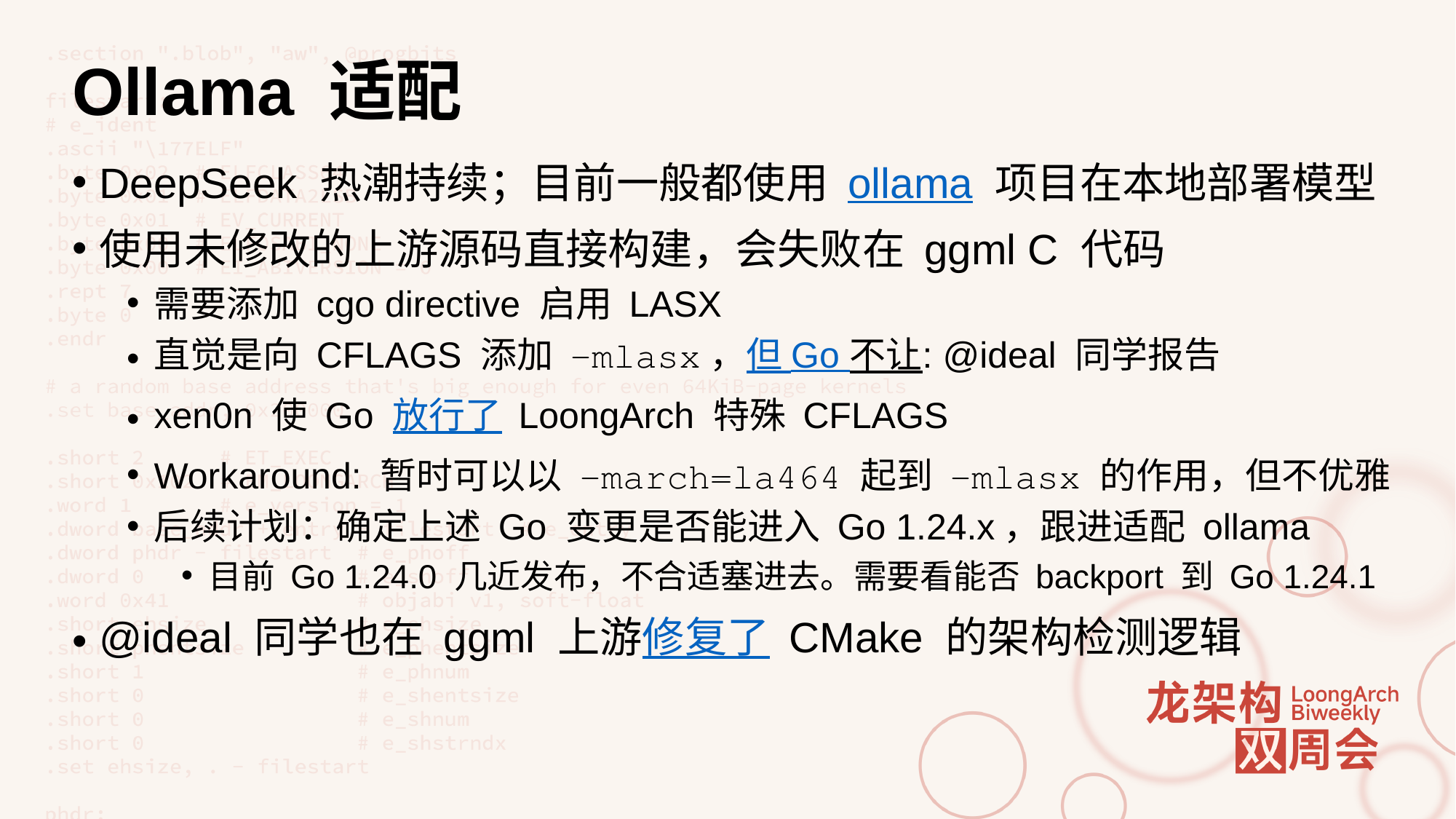

# Ollama 适配
DeepSeek 热潮持续；目前一般都使用 ollama 项目在本地部署模型
使用未修改的上游源码直接构建，会失败在 ggml C 代码
需要添加 cgo directive 启用 LASX
直觉是向 CFLAGS 添加 -mlasx，但 Go 不让: @ideal 同学报告
xen0n 使 Go 放行了 LoongArch 特殊 CFLAGS
Workaround: 暂时可以以 -march=la464 起到 -mlasx 的作用，但不优雅
后续计划：确定上述 Go 变更是否能进入 Go 1.24.x，跟进适配 ollama
目前 Go 1.24.0 几近发布，不合适塞进去。需要看能否 backport 到 Go 1.24.1
@ideal 同学也在 ggml 上游修复了 CMake 的架构检测逻辑